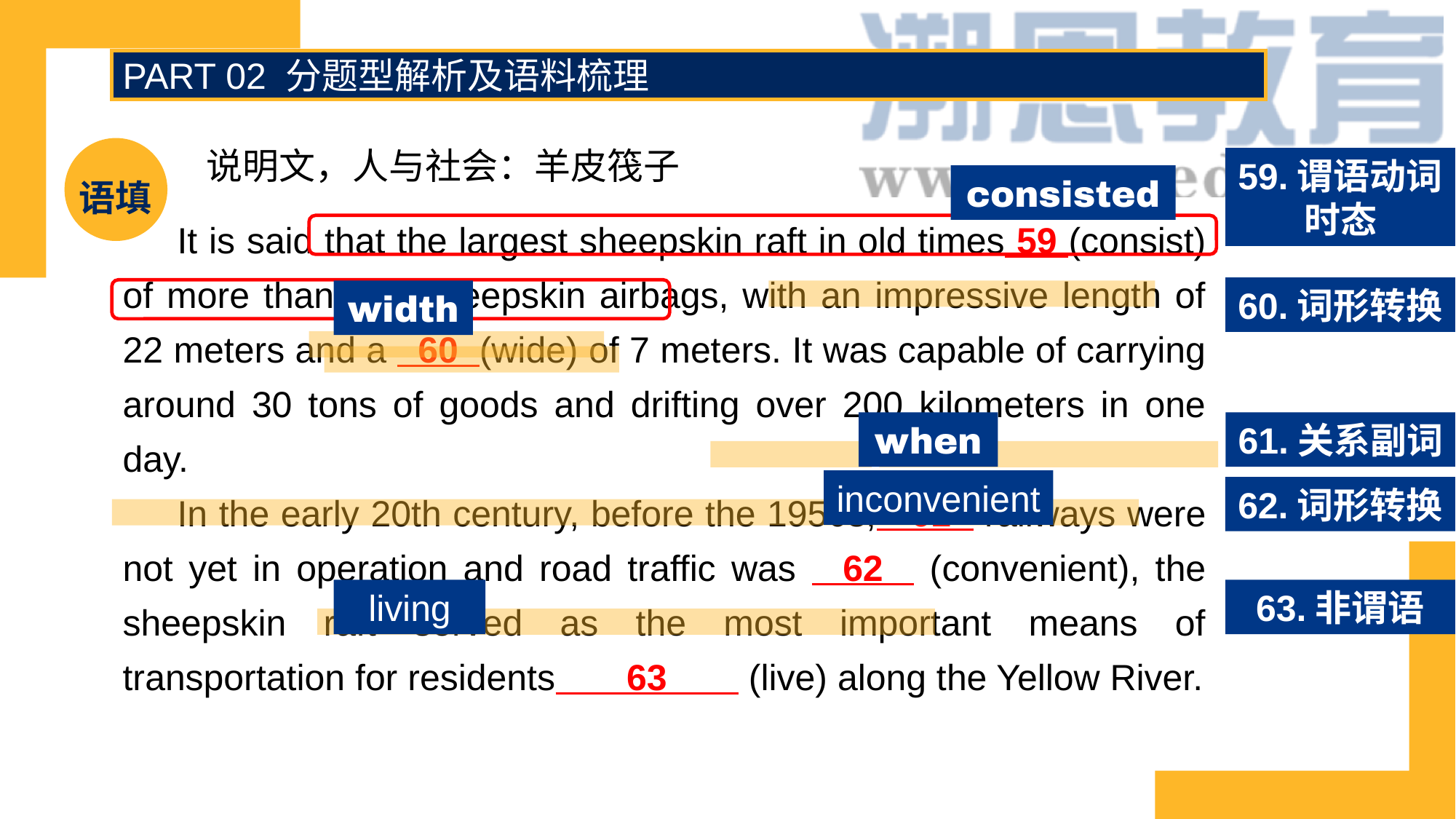

PART 02 分题型解析及语料梳理

说明文，人与社会：羊皮筏子
语填
59.谓语动词时态
consisted
It is said that the largest sheepskin raft in old times 59 (consist) of more than 600 sheepskin airbags, with an impressive length of 22 meters and a   60  (wide) of 7 meters. It was capable of carrying around 30 tons of goods and drifting over 200 kilometers in one day.
In the early 20th century, before the 1950s,   61   railways were not yet in operation and road traffic was   62   (convenient), the sheepskin raft served as the most important means of transportation for residents       63        (live) along the Yellow River.

60.词形转换

width

when
61.关系副词

inconvenient
62.词形转换

living
63.非谓语